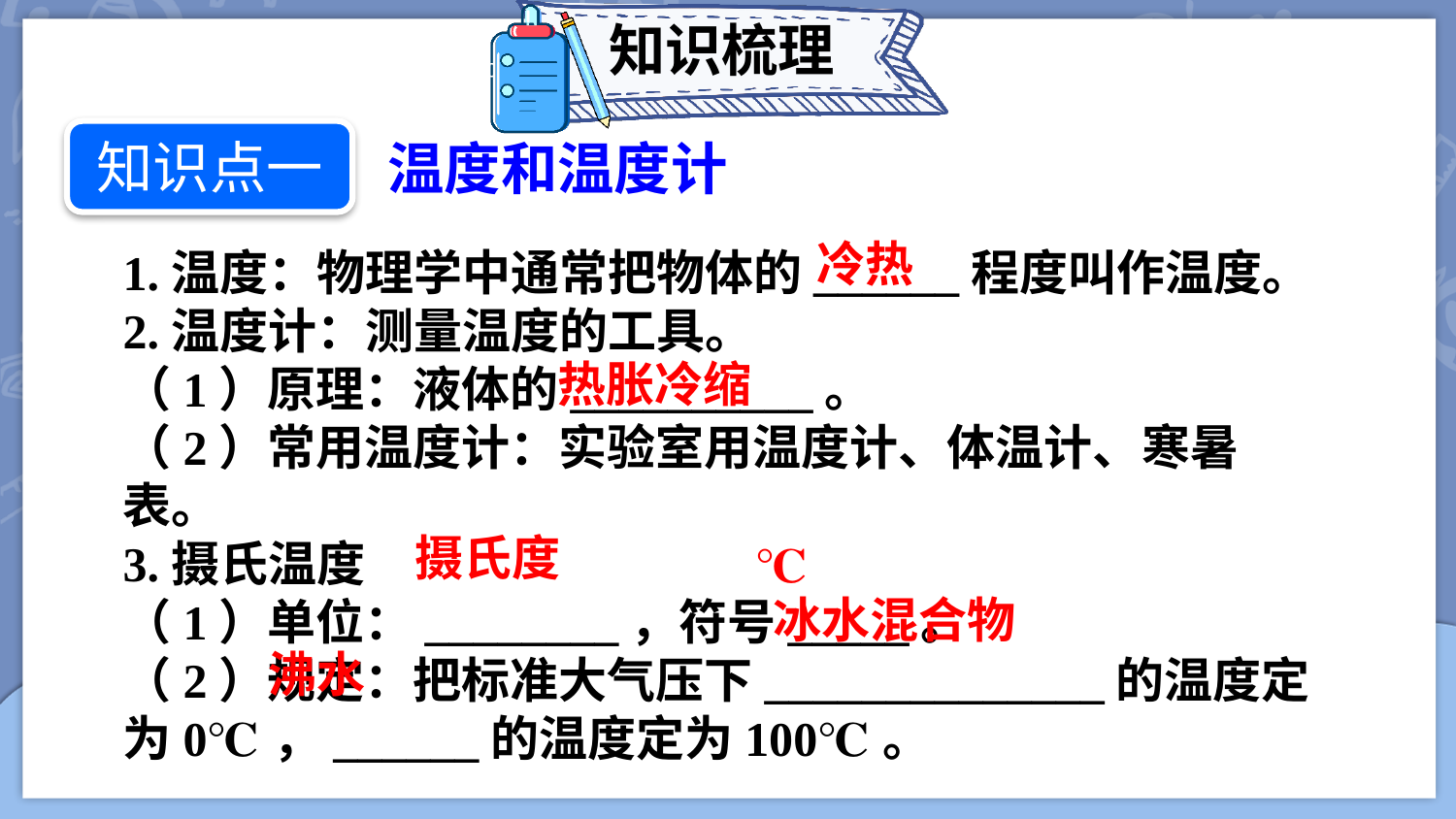

知识梳理
知识点一
温度和温度计
冷热
1.温度：物理学中通常把物体的______程度叫作温度。
2.温度计：测量温度的工具。
（1）原理：液体的__________。
（2）常用温度计：实验室用温度计、体温计、寒暑表。
3.摄氏温度
（1）单位：________，符号_____。
（2）规定：把标准大气压下______________的温度定为0℃，______的温度定为100℃。
热胀冷缩
摄氏度
℃
冰水混合物
沸水